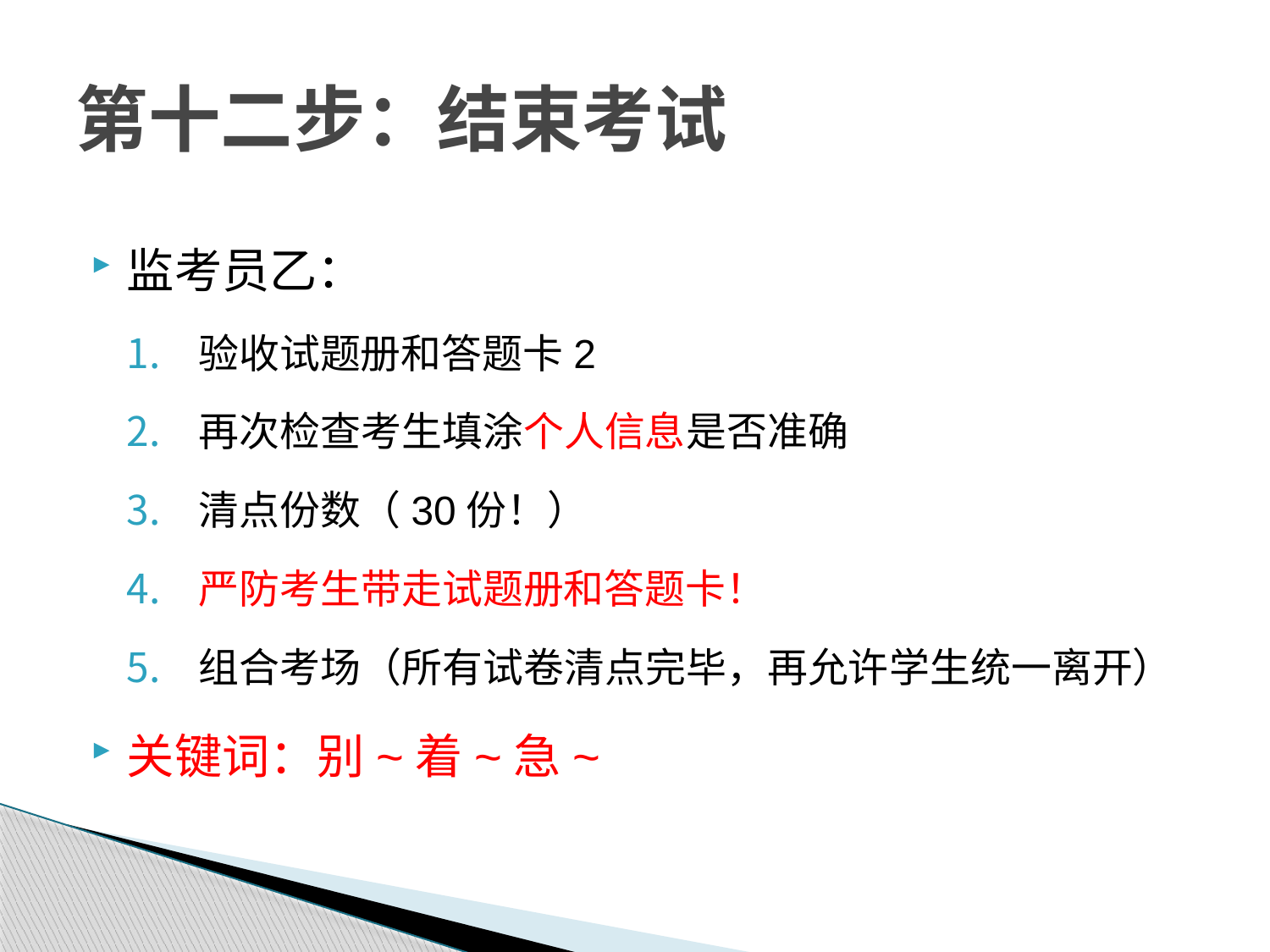

# 第十二步：结束考试
监考员乙：
验收试题册和答题卡2
再次检查考生填涂个人信息是否准确
清点份数（30份！）
严防考生带走试题册和答题卡！
组合考场（所有试卷清点完毕，再允许学生统一离开）
关键词：别~着~急~